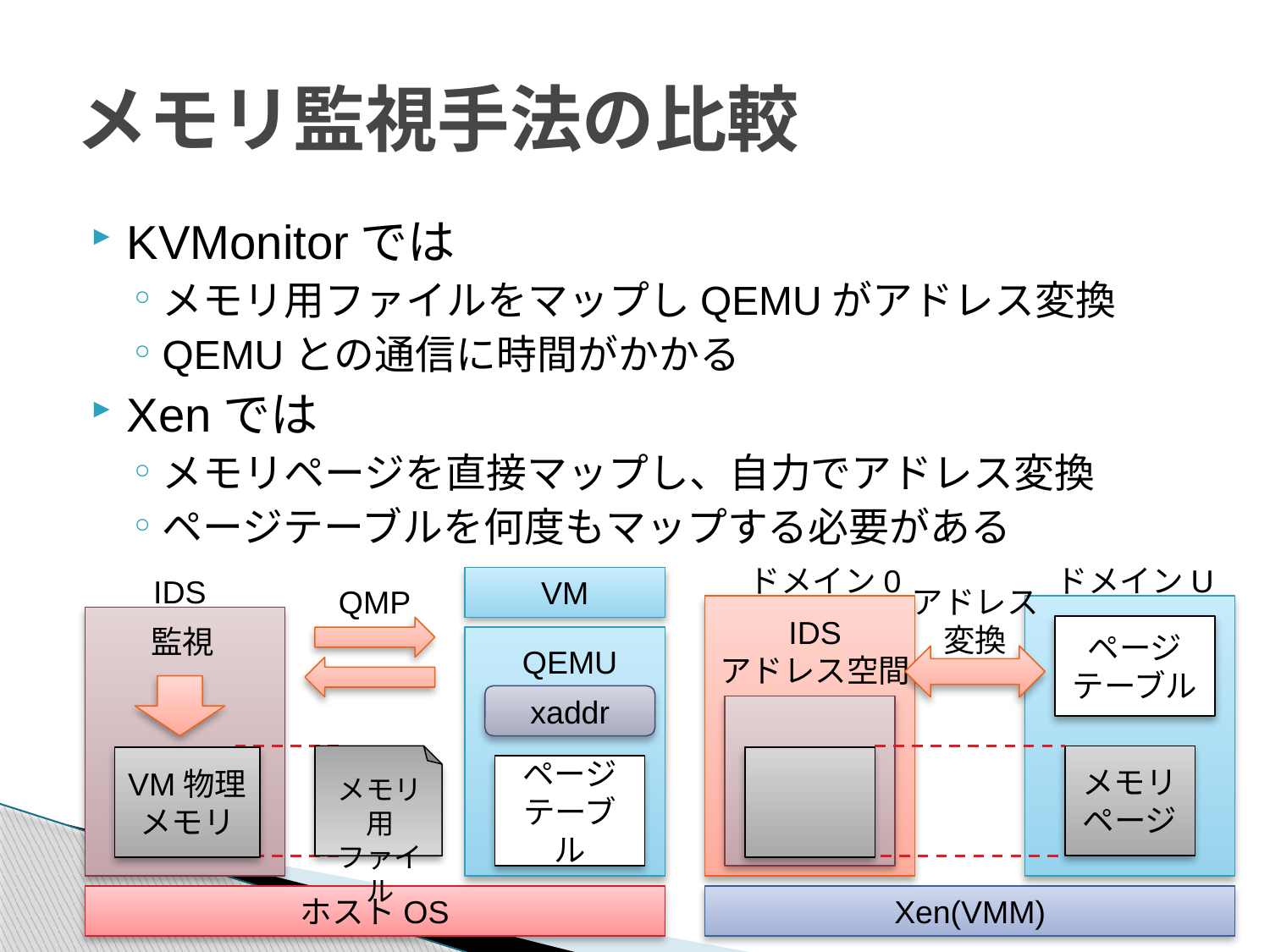

# メモリ監視手法の比較
KVMonitorでは
メモリ用ファイルをマップしQEMUがアドレス変換
QEMUとの通信に時間がかかる
Xenでは
メモリページを直接マップし、自力でアドレス変換
ページテーブルを何度もマップする必要がある

ドメイン0
ドメインU
IDS
VM
QMP
アドレス
変換

IDS
アドレス空間

監視
ページ
テーブル

QEMU

xaddr

メモリ
ページ
VM物理
メモリ

ページ
テーブル
メモリ用
ファイル
ホストOS
Xen(VMM)